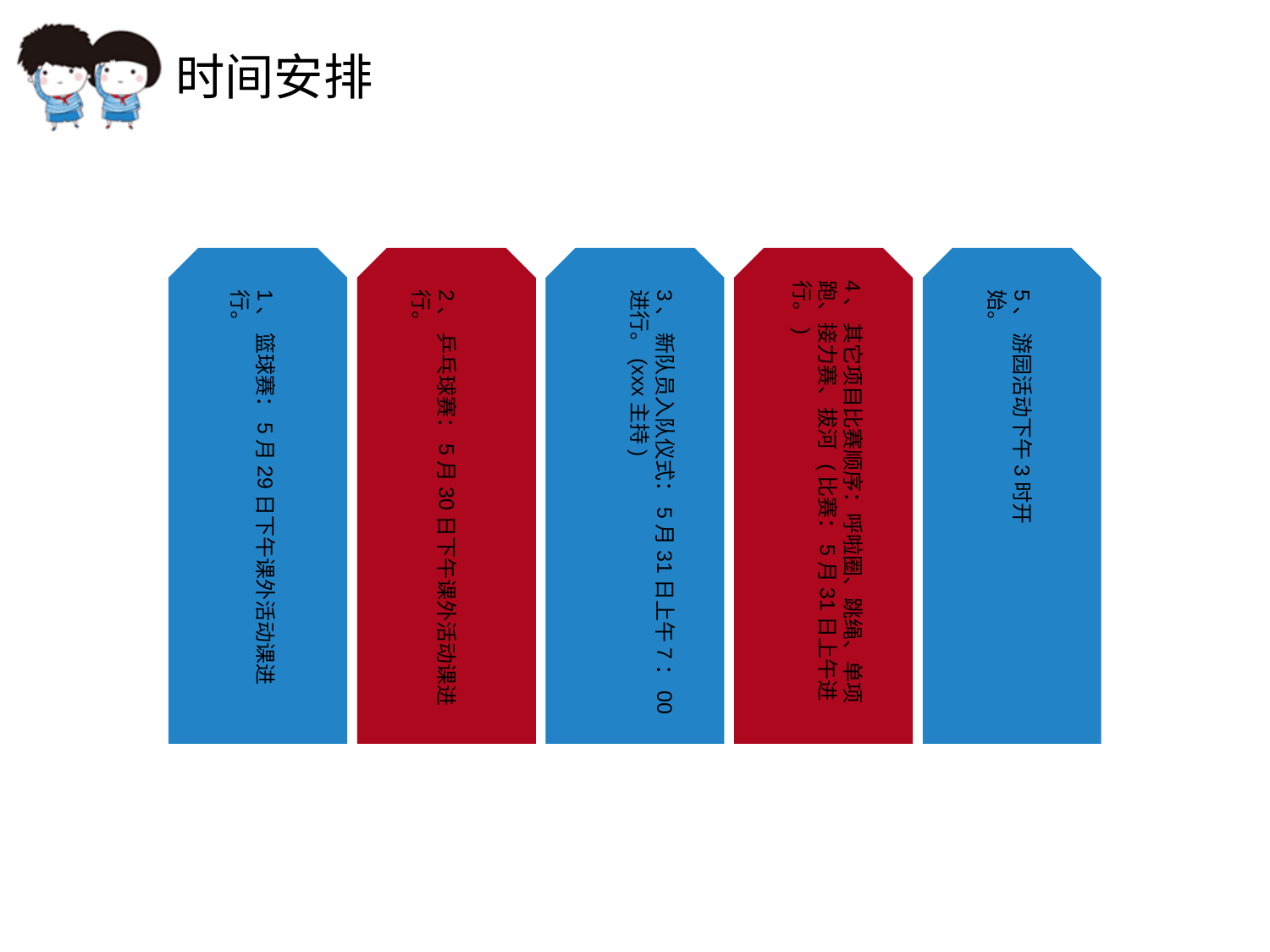

时间安排

4、 其它项目比赛顺序：呼啦圈、跳绳、单项跑、接力赛、拔河  (比赛：5月31日上午进行。)

点击添加文本
1、 篮球赛：5月29日下午课外活动课进行。

2、 乒乓球赛：5月30日下午课外活动课进行。

3、 新队员入队仪式：5月31日上午7：00进行。(xxx主持)

5、 游园活动下午3时开始。

点击添加文本
点击添加文本
点击添加文本